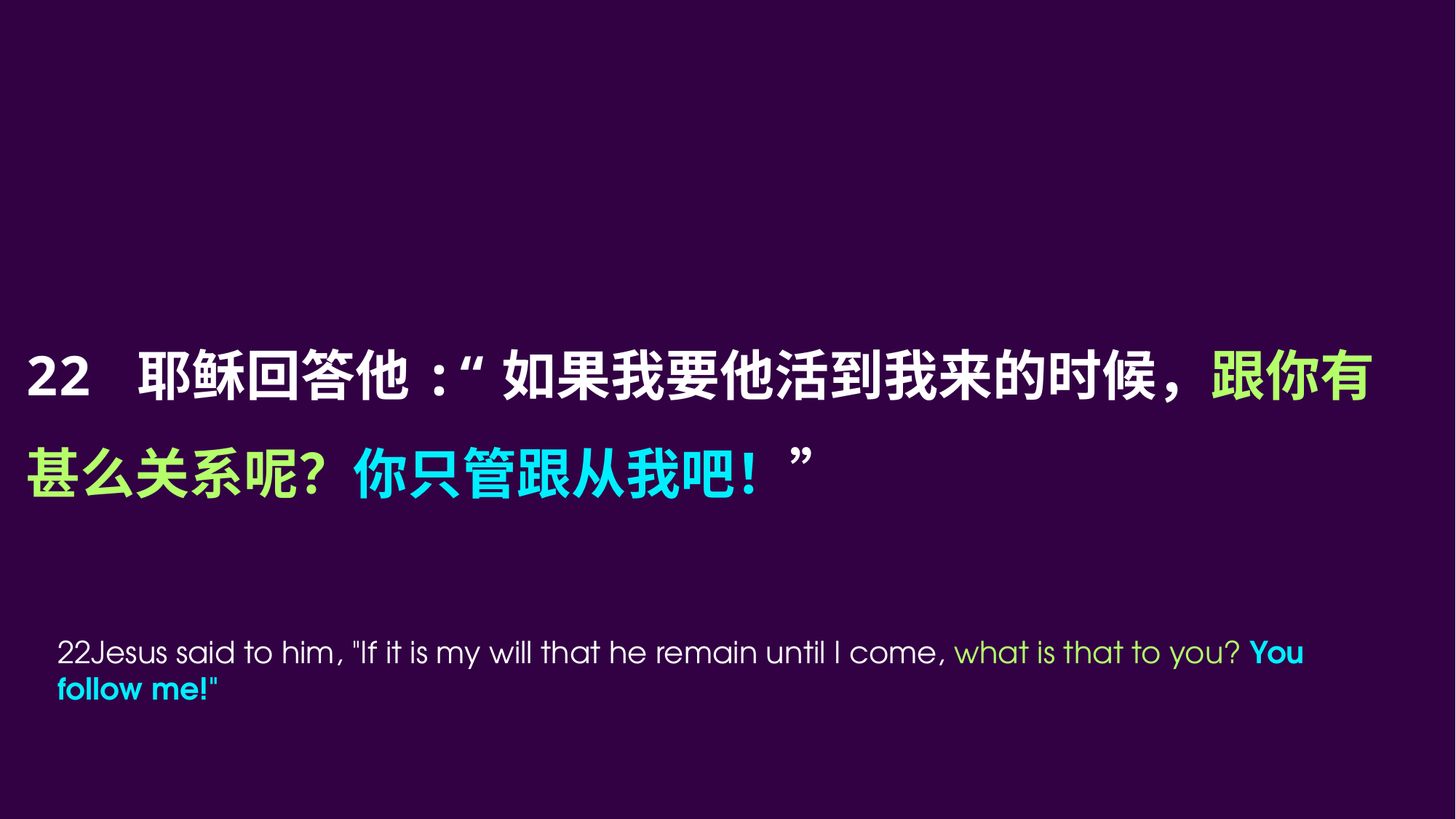

22 耶稣回答他:“如果我要他活到我来的时候，跟你有甚么关系呢？你只管跟从我吧！”

22Jesus said to him, "If it is my will that he remain until I come, what is that to you? You follow me!"